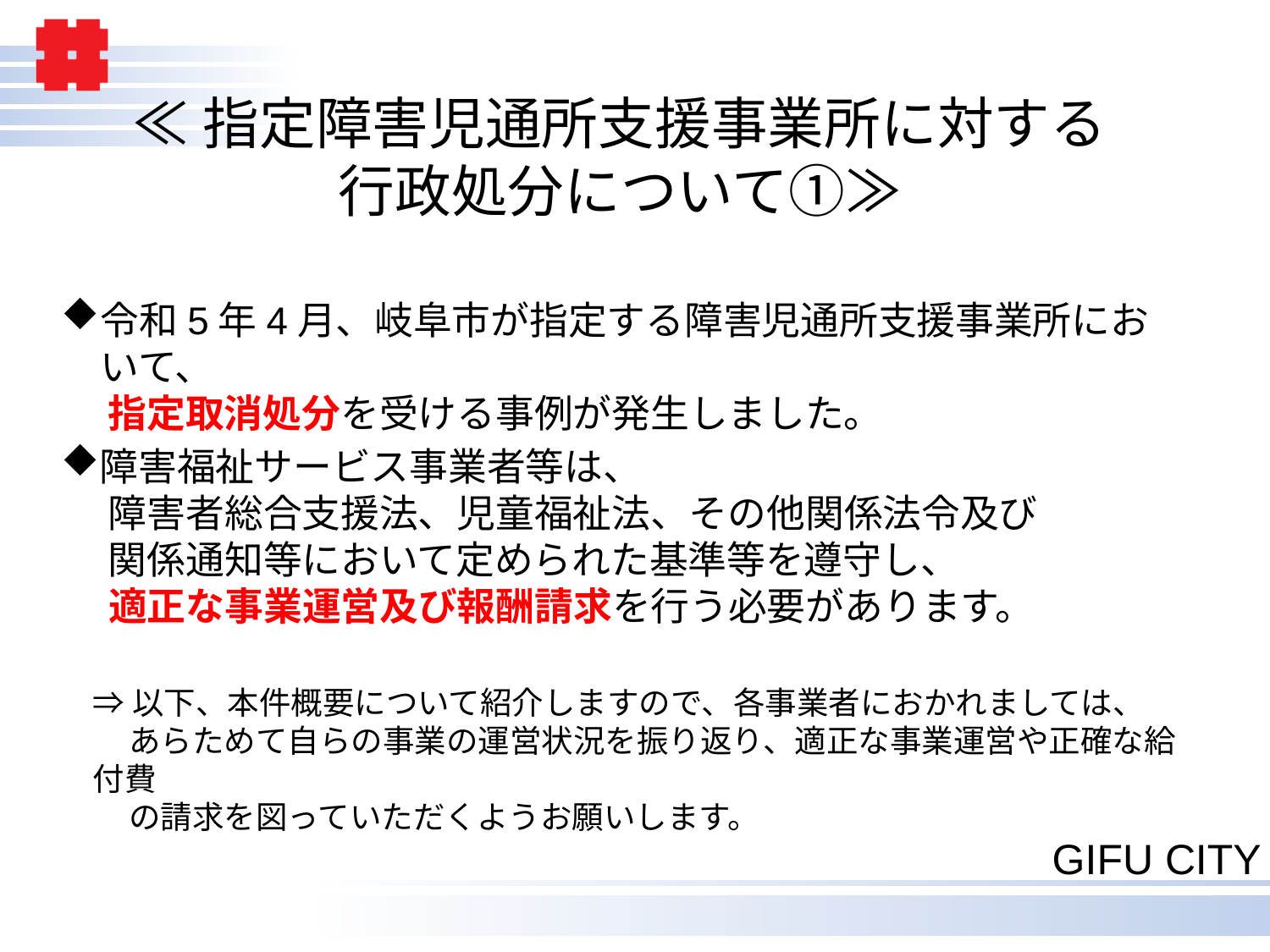

# ≪指定障害児通所支援事業所に対する 行政処分について①≫
令和5年4月、岐阜市が指定する障害児通所支援事業所において、
　 指定取消処分を受ける事例が発生しました。
障害福祉サービス事業者等は、
　 障害者総合支援法、児童福祉法、その他関係法令及び
　 関係通知等において定められた基準等を遵守し、
　 適正な事業運営及び報酬請求を行う必要があります。
⇒以下、本件概要について紹介しますので、各事業者におかれましては、
    あらためて自らの事業の運営状況を振り返り、適正な事業運営や正確な給付費
    の請求を図っていただくようお願いします。